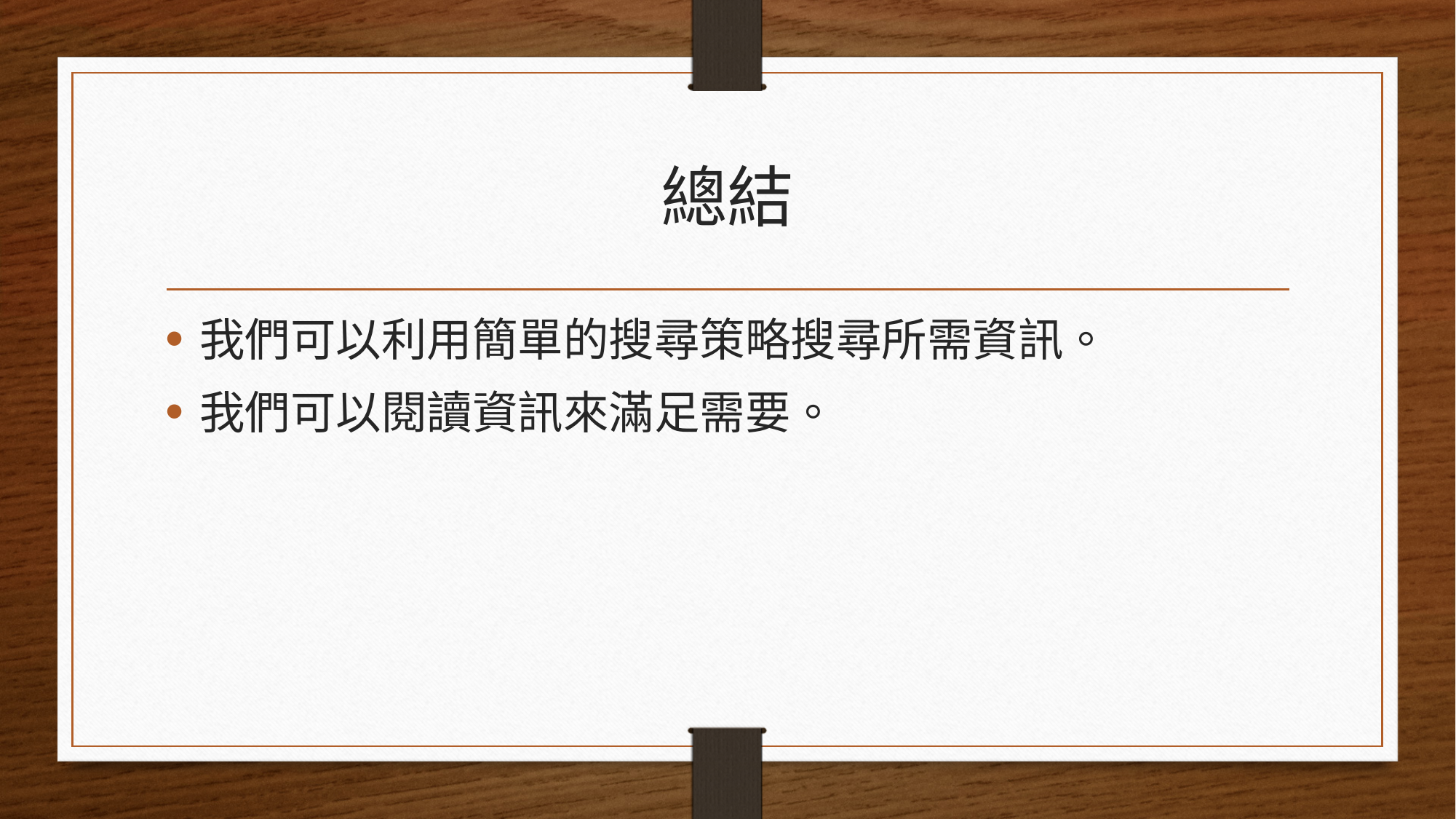

# 總結
我們可以利用簡單的搜尋策略搜尋所需資訊。
我們可以閱讀資訊來滿足需要。